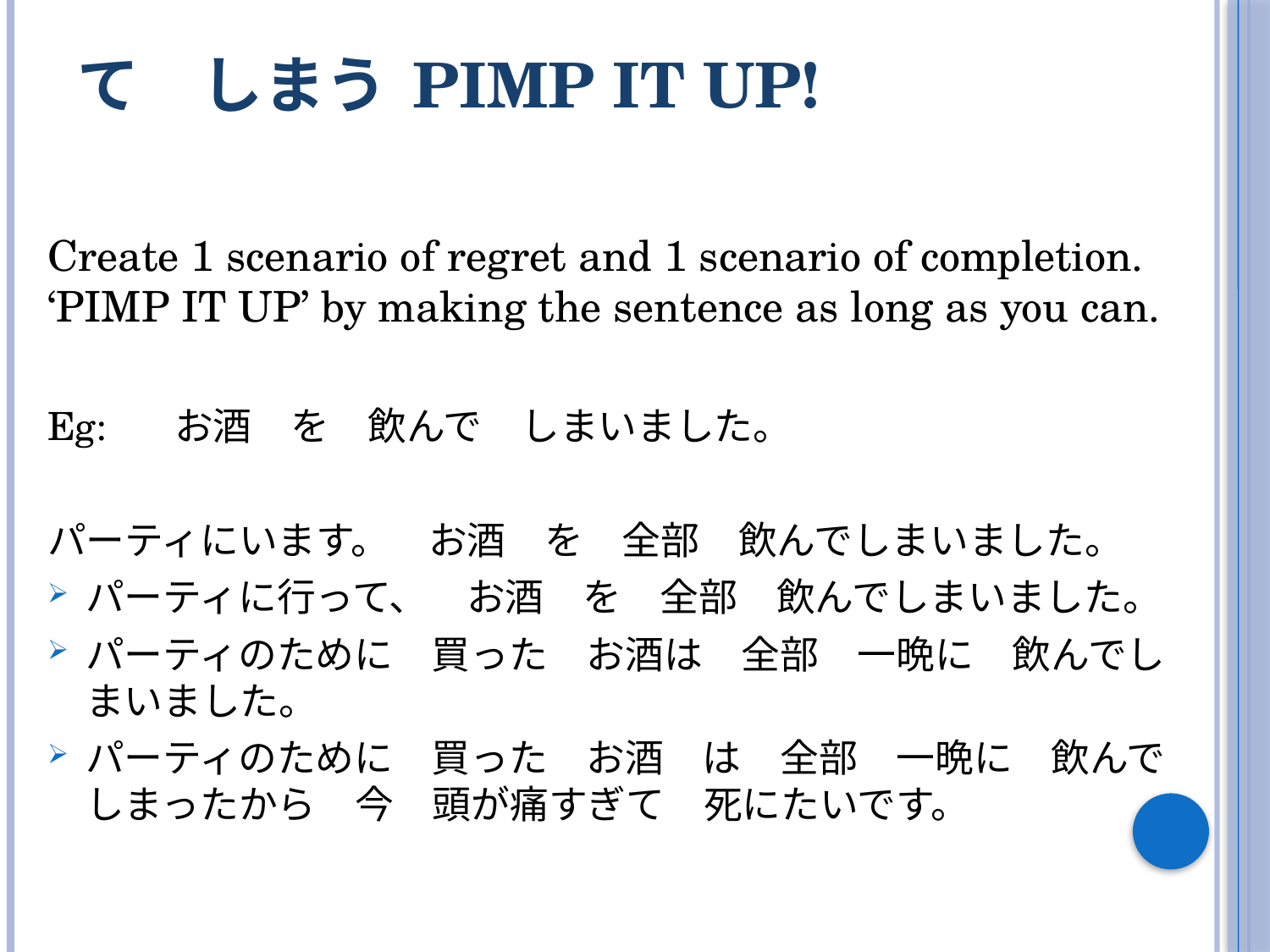

# て　しまう				Pimp it up!
Create 1 scenario of regret and 1 scenario of completion.  ‘PIMP IT UP’ by making the sentence as long as you can.

Eg:	お酒　を　飲んで　しまいました。

パーティにいます。　お酒　を　全部　飲んでしまいました。
パーティに行って、　お酒　を　全部　飲んでしまいました。
パーティのために　買った　お酒は　全部　一晩に　飲んでしまいました。
パーティのために　買った　お酒　は　全部　一晩に　飲んでしまったから　今　頭が痛すぎて　死にたいです。